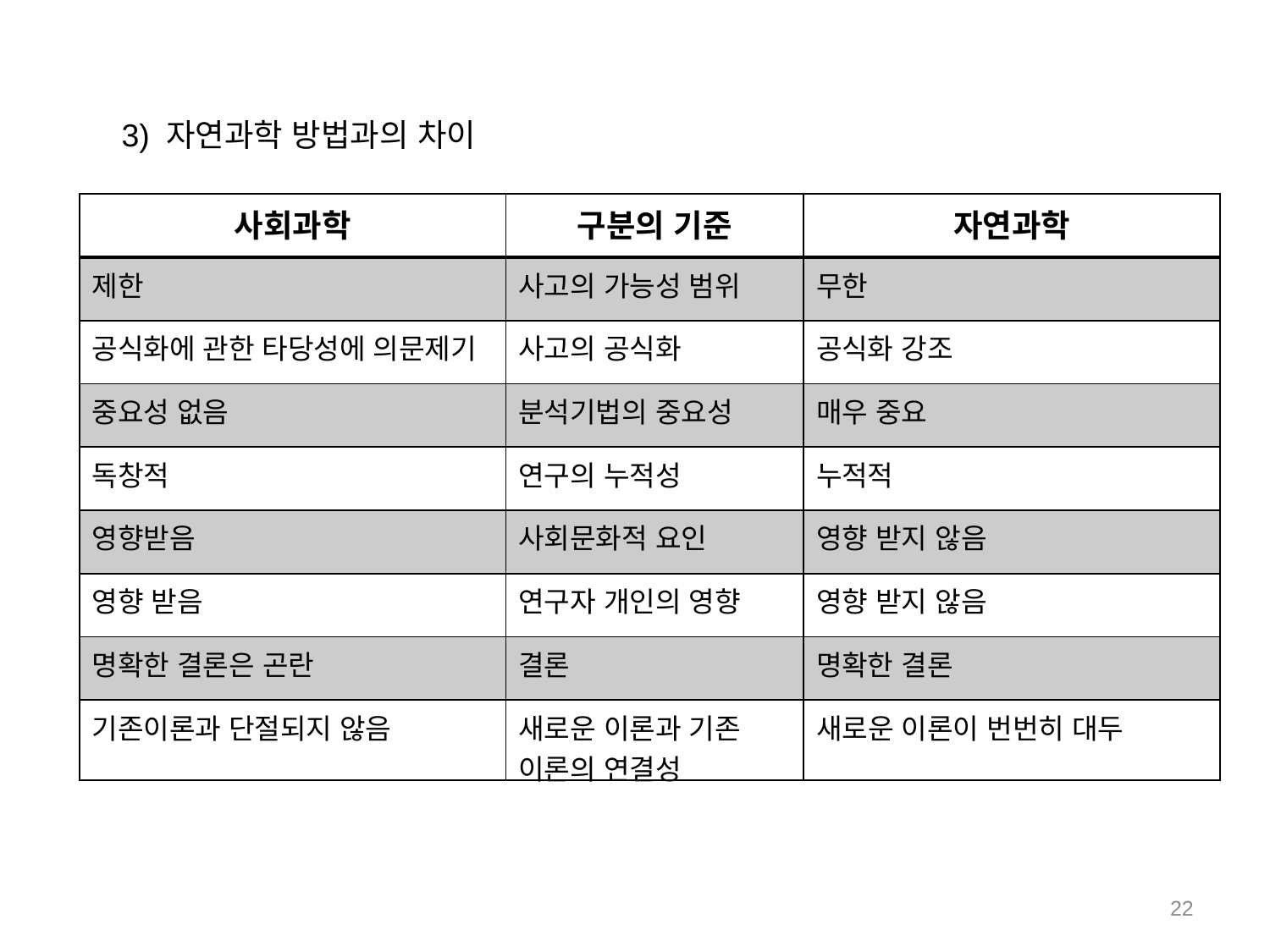

3) 자연과학 방법과의 차이
| 사회과학 | 구분의 기준 | 자연과학 |
| --- | --- | --- |
| 제한 | 사고의 가능성 범위 | 무한 |
| 공식화에 관한 타당성에 의문제기 | 사고의 공식화 | 공식화 강조 |
| 중요성 없음 | 분석기법의 중요성 | 매우 중요 |
| 독창적 | 연구의 누적성 | 누적적 |
| 영향받음 | 사회문화적 요인 | 영향 받지 않음 |
| 영향 받음 | 연구자 개인의 영향 | 영향 받지 않음 |
| 명확한 결론은 곤란 | 결론 | 명확한 결론 |
| 기존이론과 단절되지 않음 | 새로운 이론과 기존 이론의 연결성 | 새로운 이론이 번번히 대두 |
22